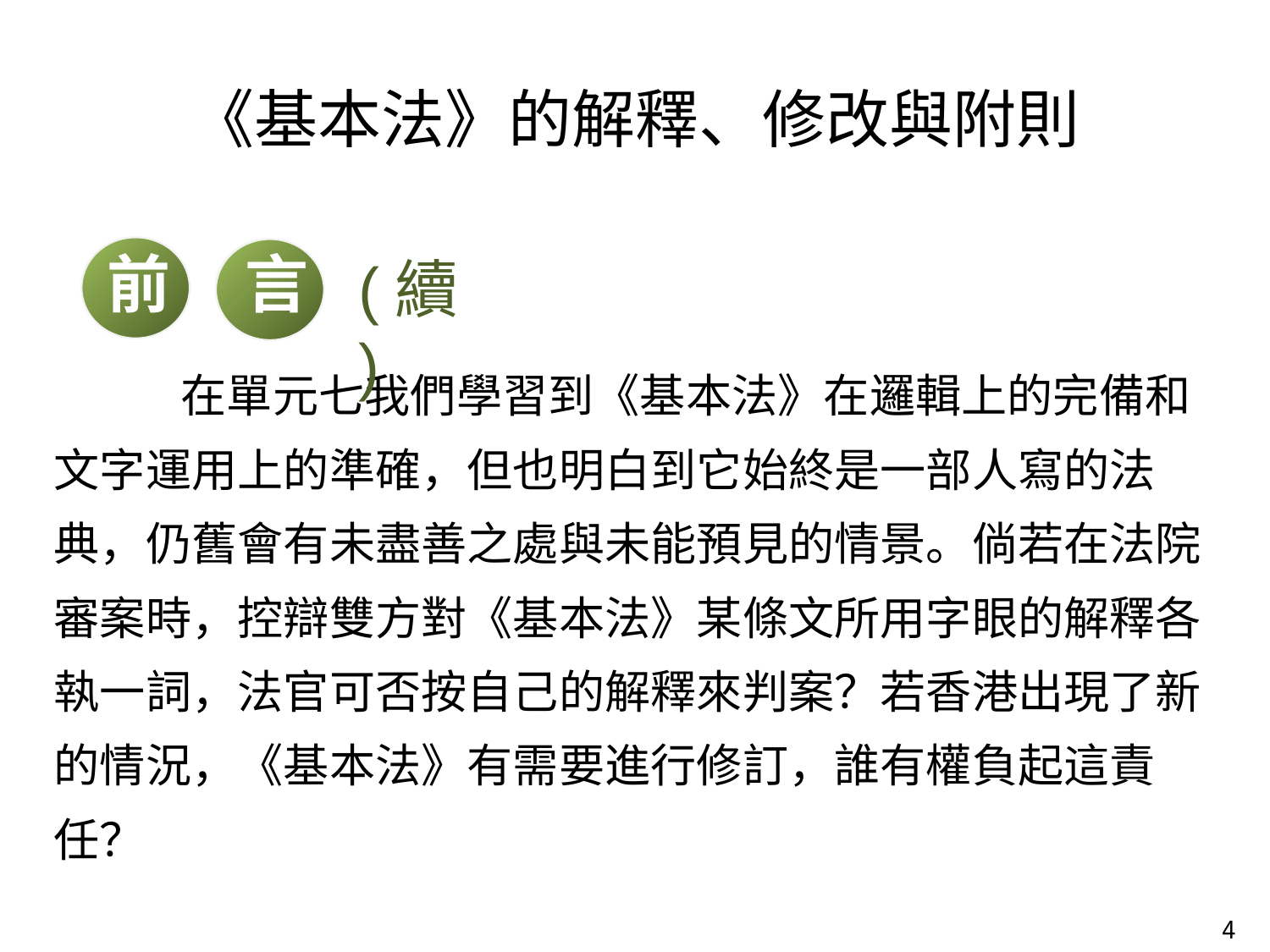

# 《基本法》的解釋、修改與附則

	在單元七我們學習到《基本法》在邏輯上的完備和文字運用上的準確，但也明白到它始終是一部人寫的法典，仍舊會有未盡善之處與未能預見的情景。倘若在法院審案時，控辯雙方對《基本法》某條文所用字眼的解釋各執一詞，法官可否按自己的解釋來判案？若香港出現了新的情況，《基本法》有需要進行修訂，誰有權負起這責任？

前

言

(續)
4